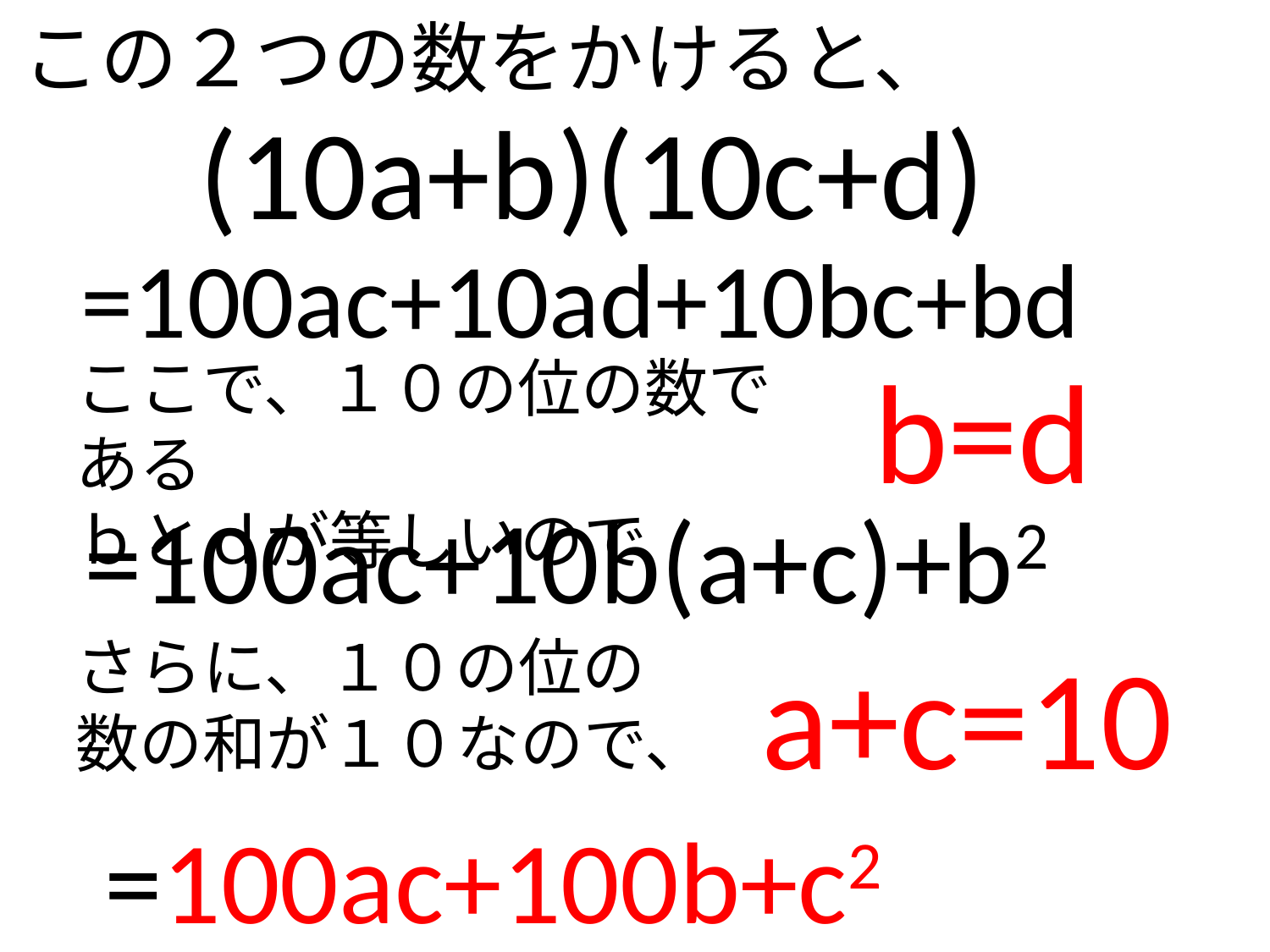

この２つの数をかけると、
(10a+b)(10c+d)
=100ac+10ad+10bc+bd
b=d
ここで、１０の位の数である
ｂとｄが等しいので
=100ac+10b(a+c)+b2
さらに、１０の位の数の和が１０なので、
a+c=10
=100ac+100b+c2